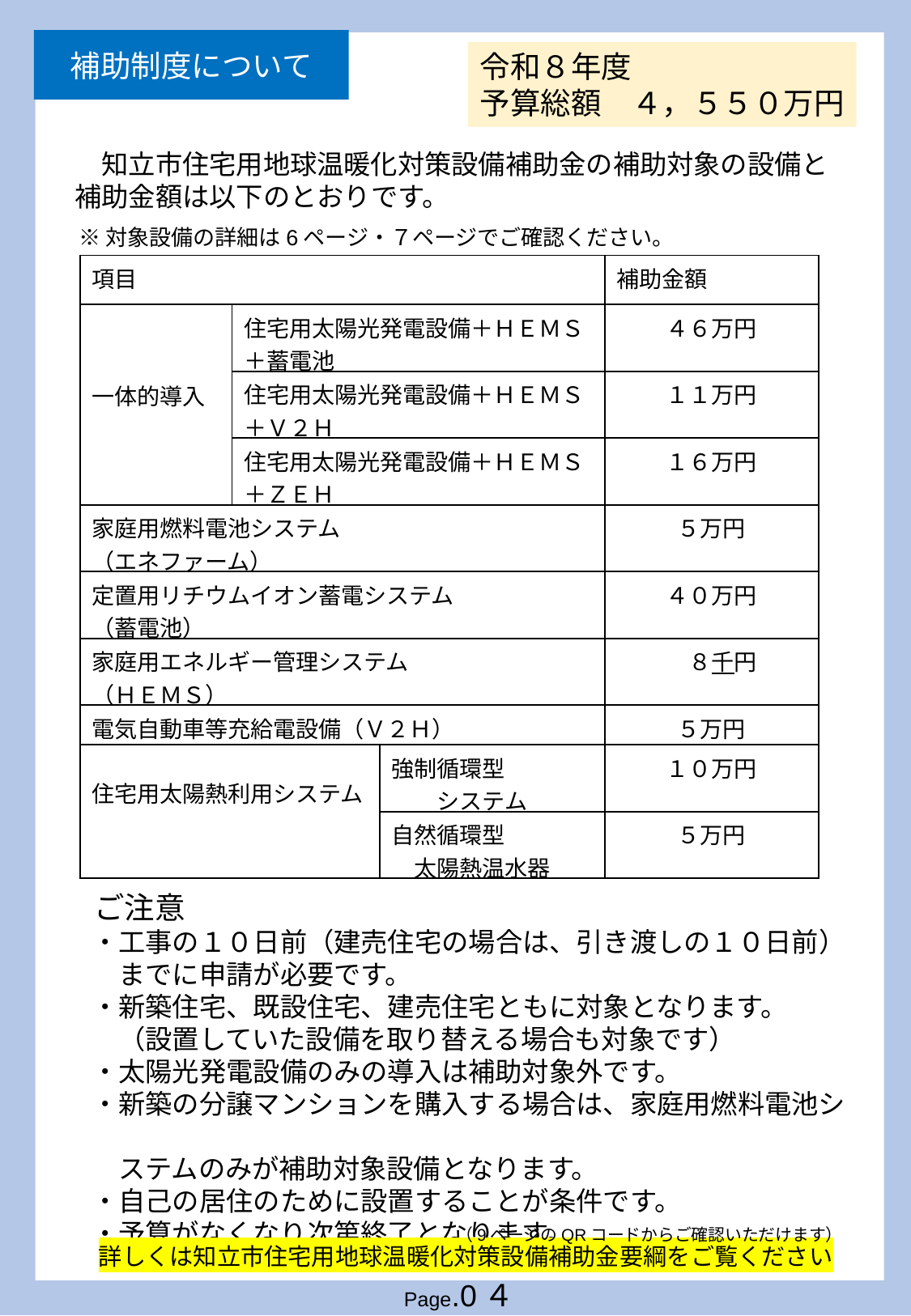

補助制度について
令和８年度
予算総額　４，５５０万円
　知立市住宅用地球温暖化対策設備補助金の補助対象の設備と補助金額は以下のとおりです。
※対象設備の詳細は6ページ・７ページでご確認ください。
| 項目 |  |  | 補助金額 |
| --- | --- | --- | --- |
| 一体的導入 | 住宅用太陽光発電設備＋ＨＥＭＳ ＋蓄電池 |  | ４６万円 |
|  | 住宅用太陽光発電設備＋ＨＥＭＳ ＋Ｖ２Ｈ |  | １１万円 |
|  | 住宅用太陽光発電設備＋ＨＥＭＳ ＋ＺＥＨ |  | １６万円 |
| 家庭用燃料電池システム （エネファーム） |  |  | ５万円 |
| 定置用リチウムイオン蓄電システム （蓄電池） |  |  | ４０万円 |
| 家庭用エネルギー管理システム （ＨＥＭＳ） |  |  | ８千円 |
| 電気自動車等充給電設備（Ｖ２Ｈ） |  |  | ５万円 |
| 住宅用太陽熱利用システム |  | 強制循環型 　　システム | １０万円 |
|  |  | 自然循環型 　太陽熱温水器 | ５万円 |
ご注意
・工事の１０日前（建売住宅の場合は、引き渡しの１０日前）
　までに申請が必要です。
・新築住宅、既設住宅、建売住宅ともに対象となります。
　（設置していた設備を取り替える場合も対象です）
・太陽光発電設備のみの導入は補助対象外です。
・新築の分譲マンションを購入する場合は、家庭用燃料電池シ
　ステムのみが補助対象設備となります。
・自己の居住のために設置することが条件です。
・予算がなくなり次第終了となります。
（9ページのQRコードからご確認いただけます）
詳しくは知立市住宅用地球温暖化対策設備補助金要綱をご覧ください
Page.0４